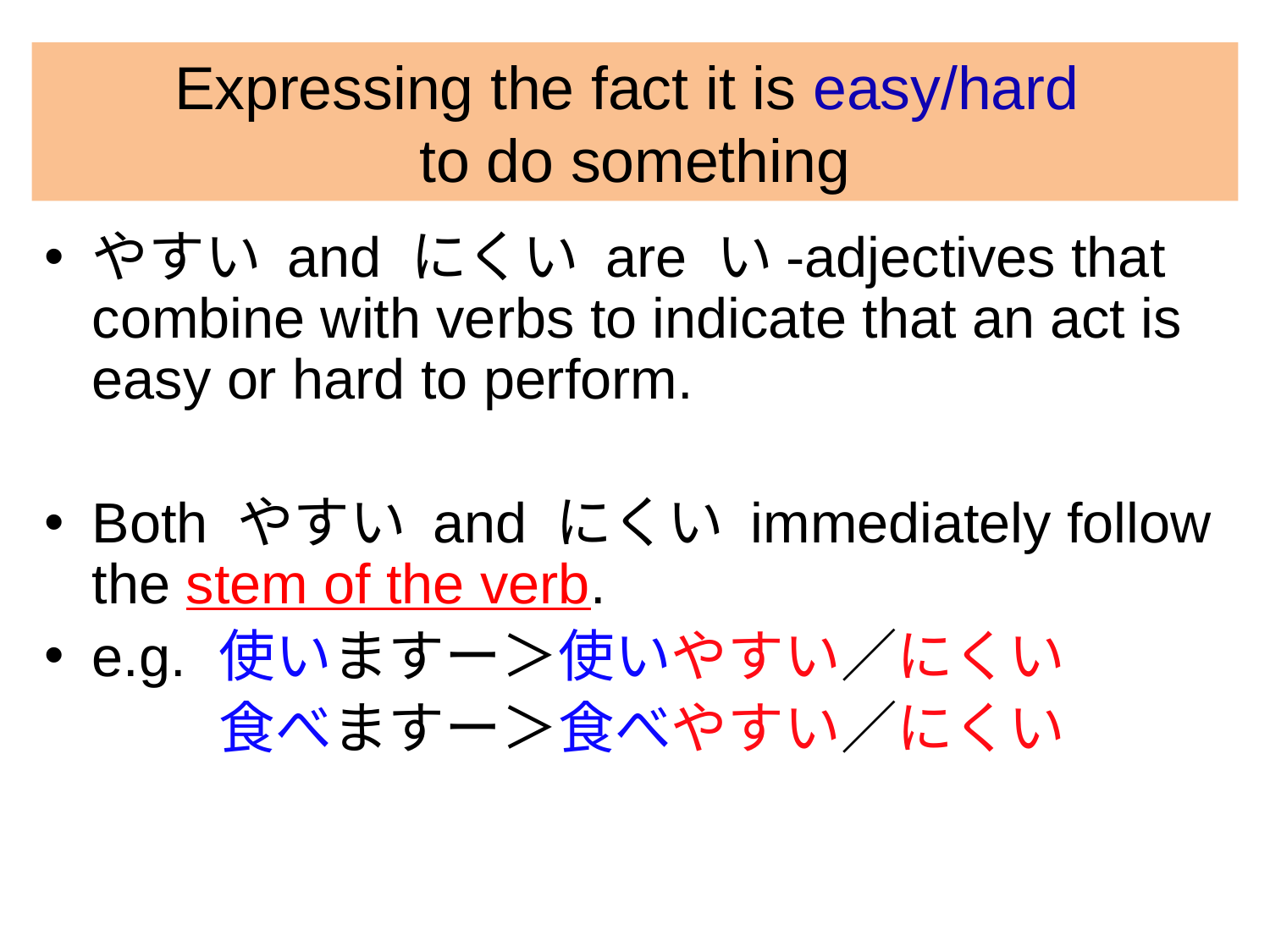

# Expressing the fact it is easy/hard to do something
やすい and にくい are い-adjectives that combine with verbs to indicate that an act is easy or hard to perform.

Both やすい and にくい immediately follow the stem of the verb.
e.g.	使いますー＞使いやすい／にくい
　　	食べますー＞食べやすい／にくい